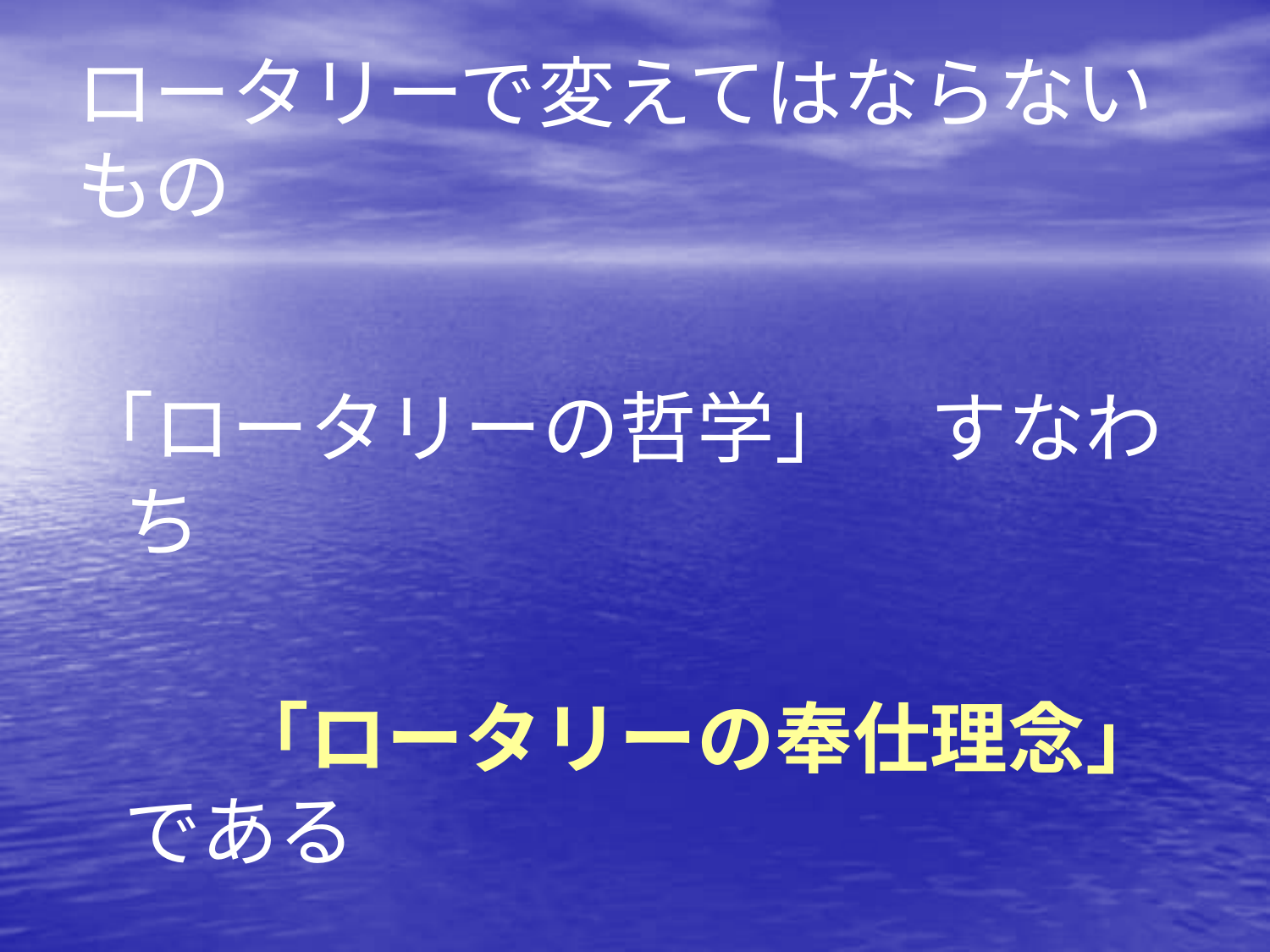

# ロータリーで変えてはならないもの

「ロータリーの哲学」　すなわち

　　「ロータリーの奉仕理念」である